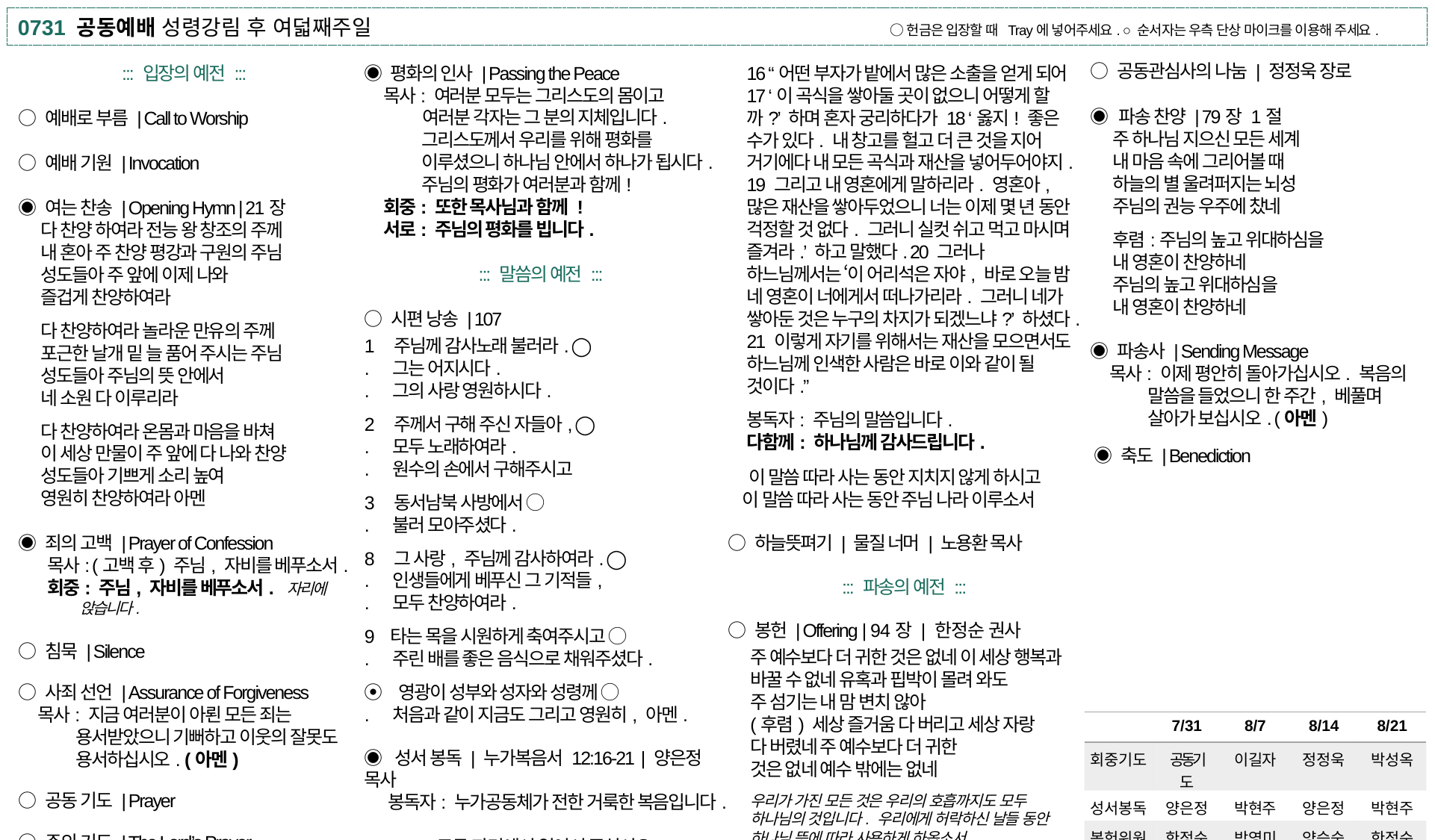

0731 공동예배 성령강림 후 여덟째주일                                                                                                                       ○ 헌금은 입장할 때  Tray에 넣어주세요. ○ 순서자는 우측 단상 마이크를 이용해 주세요.

○ 공동관심사의 나눔 | 정정욱 장로

◉ 파송 찬양 | 79장 1절
주 하나님 지으신 모든 세계
내 마음 속에 그리어볼 때
하늘의 별 울려퍼지는 뇌성
주님의 권능 우주에 찼네

후렴:주님의 높고 위대하심을
내 영혼이 찬양하네
주님의 높고 위대하심을
내 영혼이 찬양하네

◉ 파송사 | Sending Message
목사: 이제 평안히 돌아가십시오. 복음의
말씀을 들었으니 한 주간, 베풀며 살아가 보십시오. (아멘)

 ◉ 축도 | Benediction

◉ 평화의 인사 | Passing the Peace
목사: 여러분 모두는 그리스도의 몸이고
         여러분 각자는 그 분의 지체입니다. 그리스도께서 우리를 위해 평화를 이루셨으니 하나님 안에서 하나가 됩시다. 주님의 평화가 여러분과 함께!
회중: 또한 목사님과 함께 !
서로: 주님의 평화를 빕니다.

::: 말씀의 예전 :::

○ 시편 낭송 | 107
1    주님께 감사노래 불러라. ◯
.     그는 어지시다.
.     그의 사랑 영원하시다.

2    주께서 구해 주신 자들아, ◯
.     모두 노래하여라.
.     원수의 손에서 구해주시고

3    동서남북 사방에서 ◯
.     불러 모아주셨다.

8    그 사랑, 주님께 감사하여라. ◯
.     인생들에게 베푸신 그 기적들,
.     모두 찬양하여라.

9   타는 목을 시원하게 축여주시고 ◯
.     주린 배를 좋은 음식으로 채워주셨다.

⦿   영광이 성부와 성자와 성령께 ◯
.     처음과 같이 지금도 그리고 영원히, 아멘.

◉  성서 봉독 | 누가복음서 12:16-21  | 양은정 목사
      봉독자: 누가공동체가 전한 거룩한 복음입니다.
                  모두 자리에서 일어서 주십시오.

◉  평화의 인사 | Passing the Peace
 목사: 그리스도께서 우리를 위하여 평화를   이루셨으니 주님 안에서 하나가 됩시다. 주님의 평화가 항상 여러분과 함께
 회중: 또한 목사님과 함께 !
 서로: 주님의 평화를 빕니다.

16 “어떤 부자가 밭에서 많은 소출을 얻게 되어 17 ‘이 곡식을 쌓아둘 곳이 없으니 어떻게 할까?’ 하며 혼자 궁리하다가 18 ‘옳지! 좋은 수가 있다. 내 창고를 헐고 더 큰 것을 지어 거기에다 내 모든 곡식과 재산을 넣어두어야지. 19 그리고 내 영혼에게 말하리라. 영혼아, 많은 재산을 쌓아두었으니 너는 이제 몇 년 동안 걱정할 것 없다. 그러니 실컷 쉬고 먹고 마시며 즐겨라.’ 하고 말했다. 20 그러나 하느님께서는 ‘이 어리석은 자야, 바로 오늘 밤 네 영혼이 너에게서 떠나가리라. 그러니 네가 쌓아둔 것은 누구의 차지가 되겠느냐?’ 하셨다. 21 이렇게 자기를 위해서는 재산을 모으면서도 하느님께 인색한 사람은 바로 이와 같이 될 것이다.”

봉독자: 주님의 말씀입니다.
다함께: 하나님께 감사드립니다.

    이 말씀 따라 사는 동안 지치지 않게 하시고
    이 말씀 따라 사는 동안 주님 나라 이루소서

○ 하늘뜻펴기 | 물질 너머 | 노용환 목사

::: 파송의 예전 :::

○ 봉헌 | Offering | 94장 | 한정순 권사
주 예수보다 더 귀한 것은 없네 이 세상 행복과 바꿀 수 없네 유혹과 핍박이 몰려 와도
주 섬기는 내 맘 변치 않아
(후렴) 세상 즐거움 다 버리고 세상 자랑
다 버렸네 주 예수보다 더 귀한
것은 없네 예수 밖에는 없네

우리가 가진 모든 것은 우리의 호흡까지도 모두 하나님의 것입니다. 우리에게 허락하신 날들 동안 하나님 뜻에 따라 사용하게 하옵소서.
::: 입장의 예전 :::

○ 예배로 부름 | Call to Worship
○ 예배 기원 | Invocation
◉ 여는 찬송 | Opening Hymn | 21장
다 찬양 하여라 전능 왕 창조의 주께
내 혼아 주 찬양 평강과 구원의 주님
성도들아 주 앞에 이제 나와
즐겁게 찬양하여라

다 찬양하여라 놀라운 만유의 주께
포근한 날개 밑 늘 품어 주시는 주님
성도들아 주님의 뜻 안에서
네 소원 다 이루리라

다 찬양하여라 온몸과 마음을 바쳐
이 세상 만물이 주 앞에 다 나와 찬양
성도들아 기쁘게 소리 높여
영원히 찬양하여라 아멘

◉ 죄의 고백 | Prayer of Confession
 목사: (고백 후) 주님, 자비를 베푸소서.
 회중: 주님, 자비를 베푸소서.  자리에 앉습니다.

○ 침묵 | Silence

○ 사죄 선언 | Assurance of Forgiveness
목사: 지금 여러분이 아뢴 모든 죄는 용서받았으니 기뻐하고 이웃의 잘못도 용서하십시오. (아멘)

○ 공동 기도 | Prayer

○ 주의 기도 | The Lord’s Prayer

|  | 7/31 | 8/7 | 8/14 | 8/21 |
| --- | --- | --- | --- | --- |
| 회중기도 | 공동기도 | 이길자 | 정정욱 | 박성옥 |
| 성서봉독 | 양은정 | 박현주 | 양은정 | 박현주 |
| 봉헌위원 | 한정순 | 박영미 | 양승숙 | 한정순 |